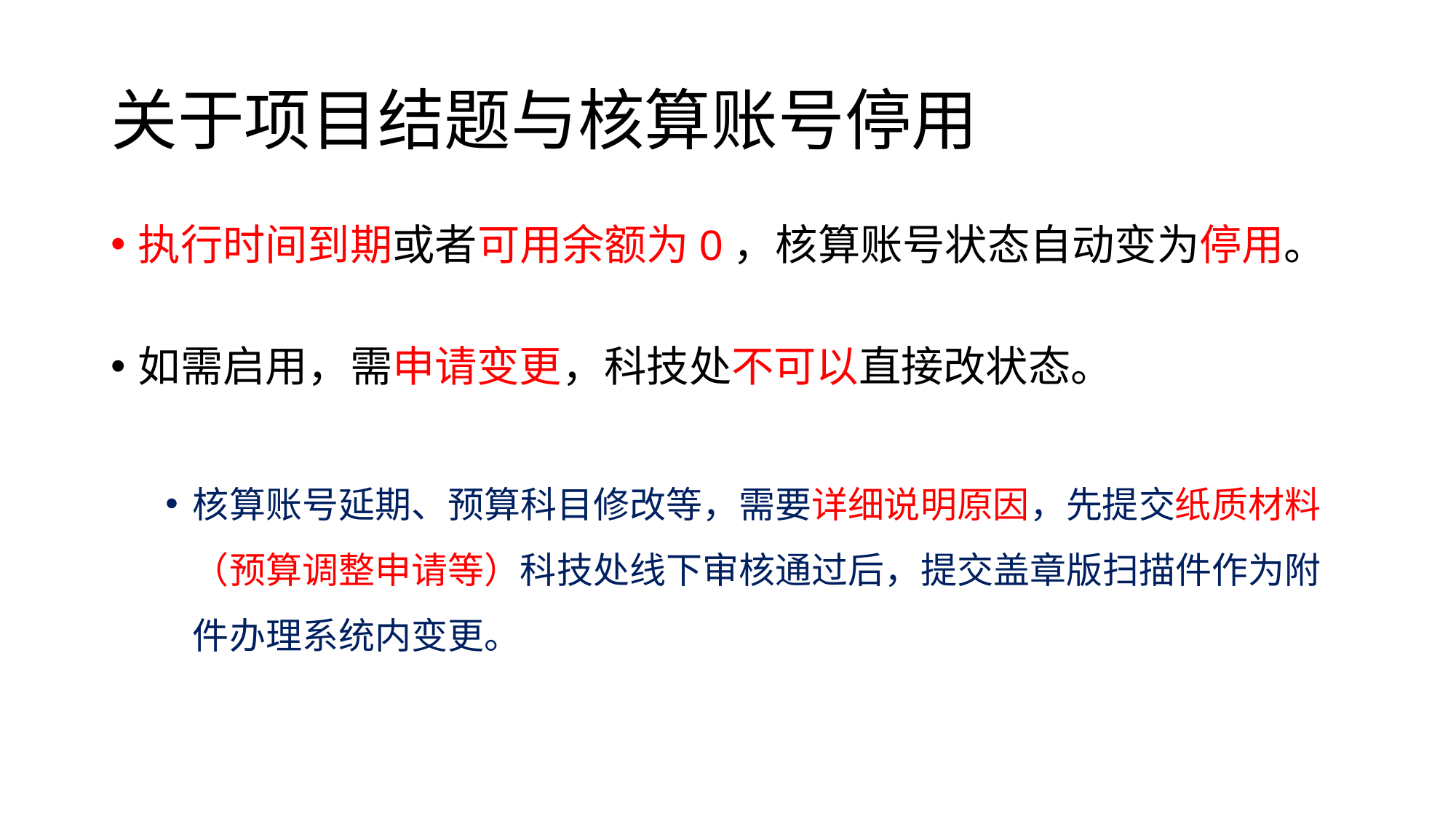

# 关于项目结题与核算账号停用
执行时间到期或者可用余额为0，核算账号状态自动变为停用。

如需启用，需申请变更，科技处不可以直接改状态。

核算账号延期、预算科目修改等，需要详细说明原因，先提交纸质材料（预算调整申请等）科技处线下审核通过后，提交盖章版扫描件作为附件办理系统内变更。